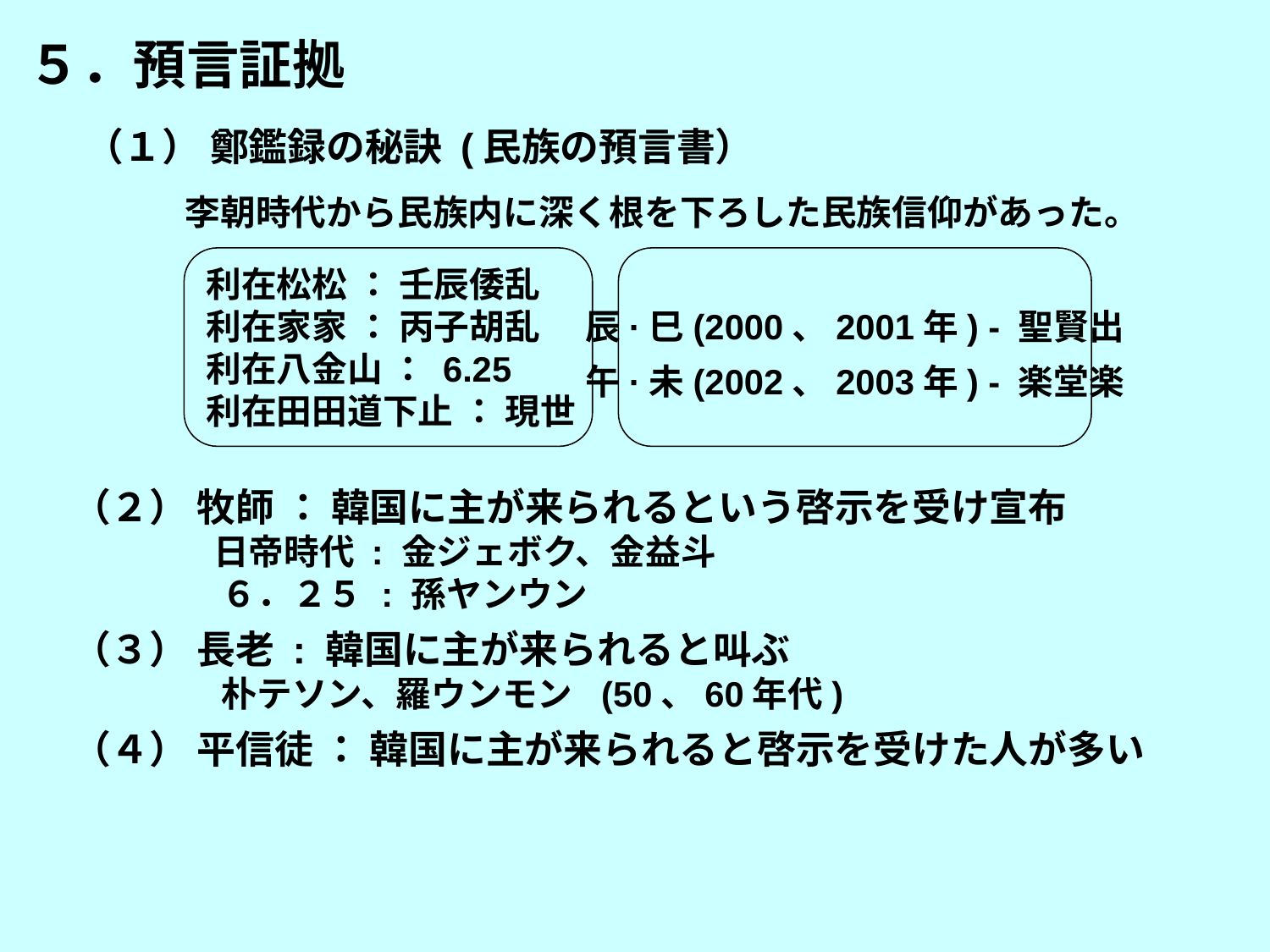

５．預言証拠
（１） 鄭鑑録の秘訣 (民族の預言書）
      　 李朝時代から民族内に深く根を下ろした民族信仰があった。
利在松松 ： 壬辰倭乱
利在家家 ： 丙子胡乱
利在八金山 ： 6.25
利在田田道下止 ： 現世
辰·巳(2000、2001年) - 聖賢出
午·未(2002、2003年) - 楽堂楽
（２） 牧師 ： 韓国に主が来られるという啓示を受け宣布
　　　　日帝時代 : 金ジェボク、金益斗
　　　 　６．２５ : 孫ヤンウン
（３） 長老 : 韓国に主が来られると叫ぶ
　　　 　朴テソン、羅ウンモン  (50、60年代)
（４） 平信徒 ： 韓国に主が来られると啓示を受けた人が多い